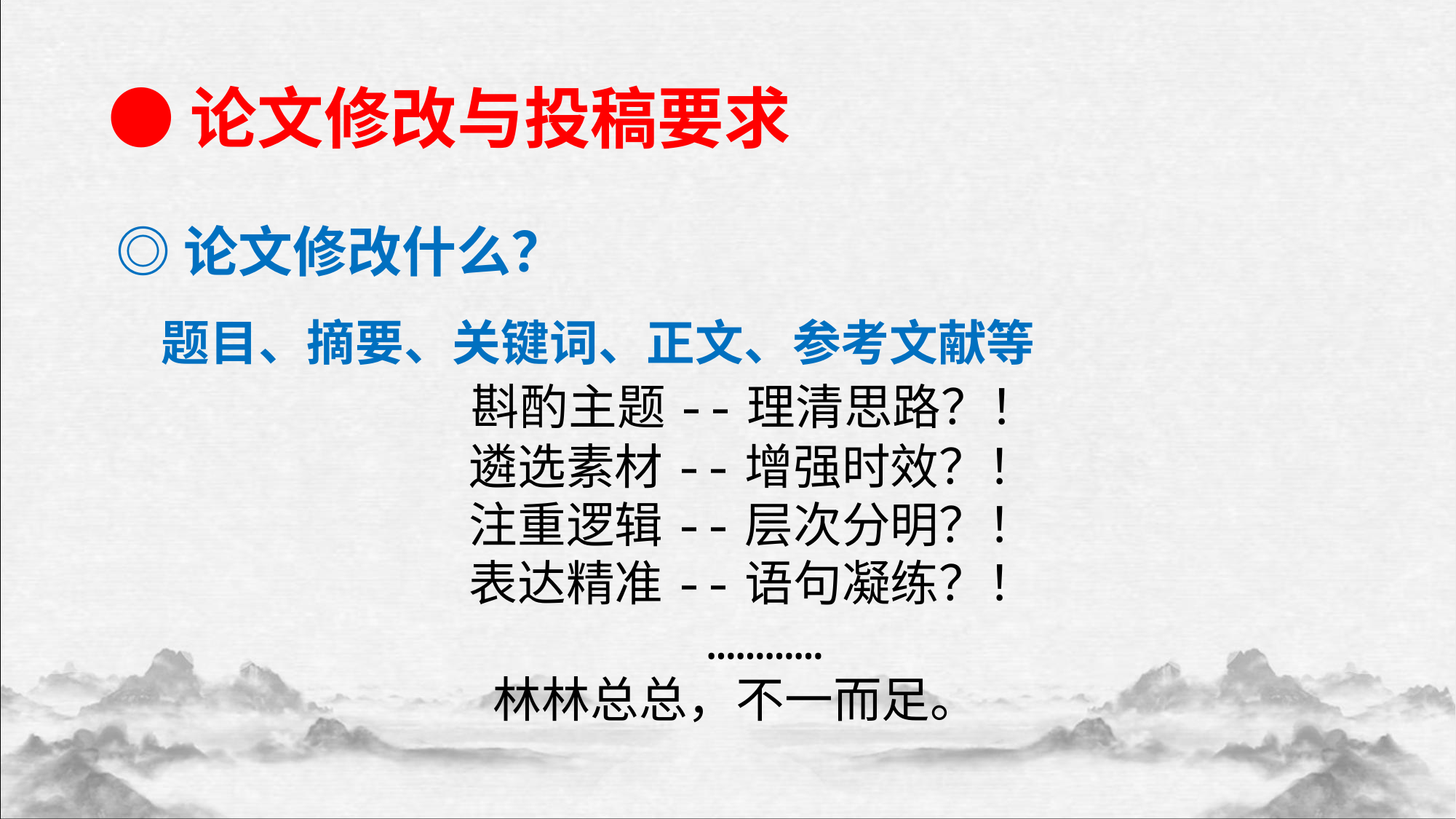

●论文修改与投稿要求
◎论文修改什么？
   题目、摘要、关键词、正文、参考文献等
  斟酌主题--理清思路？！
  遴选素材--增强时效？！
  注重逻辑--层次分明？！
  表达精准--语句凝练？！
  …………
林林总总，不一而足。